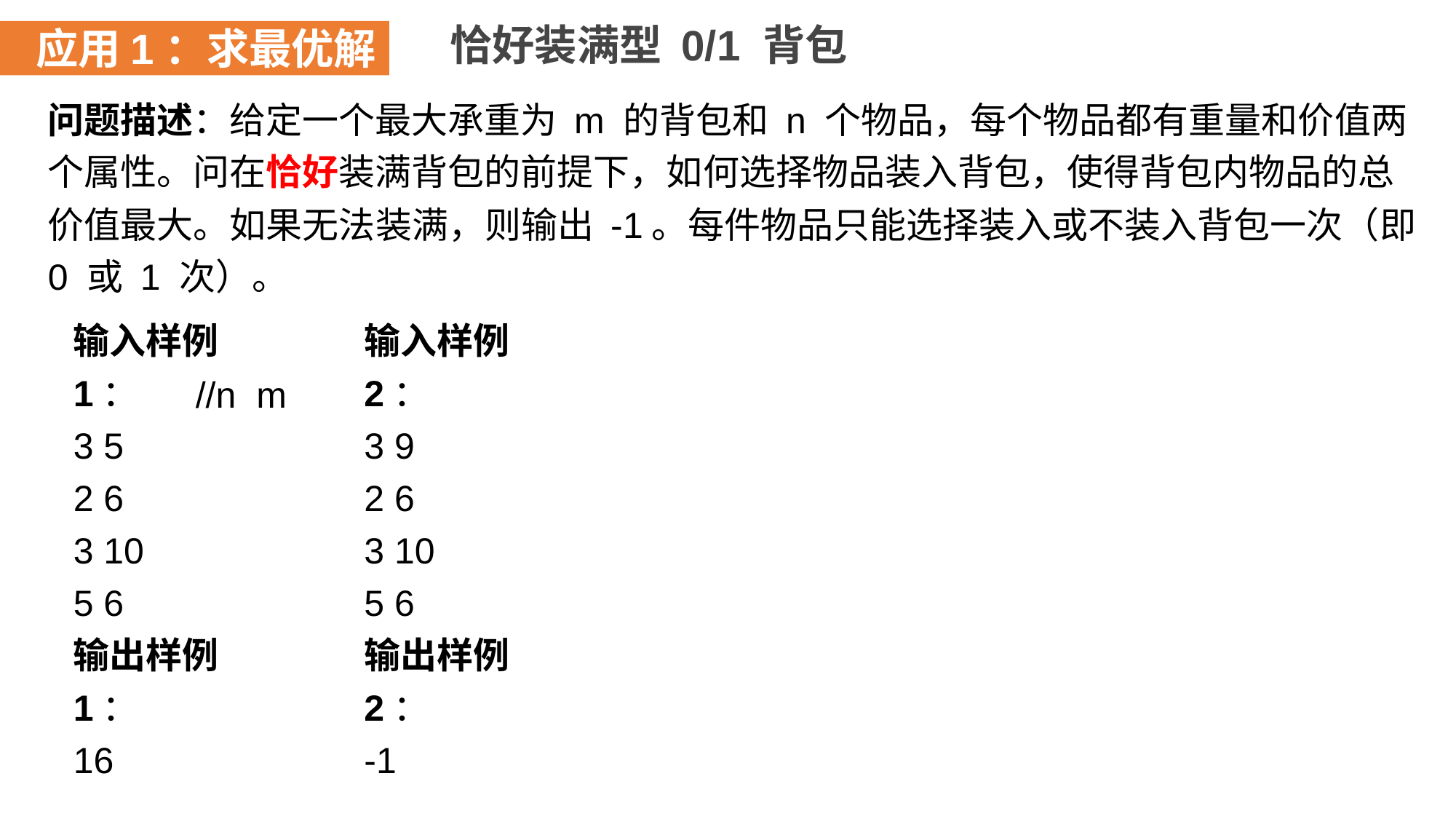

恰好装满型 0/1 背包

应用1：求最优解
问题描述：给定一个最大承重为 m 的背包和 n 个物品，每个物品都有重量和价值两个属性。问在恰好装满背包的前提下，如何选择物品装入背包，使得背包内物品的总价值最大。如果无法装满，则输出 -1。每件物品只能选择装入或不装入背包一次（即 0 或 1 次）。
输入样例1：
3 5
2 6
3 10
5 6
输出样例1：
16
输入样例2：
3 9
2 6
3 10
5 6
输出样例2：
-1
//n  m